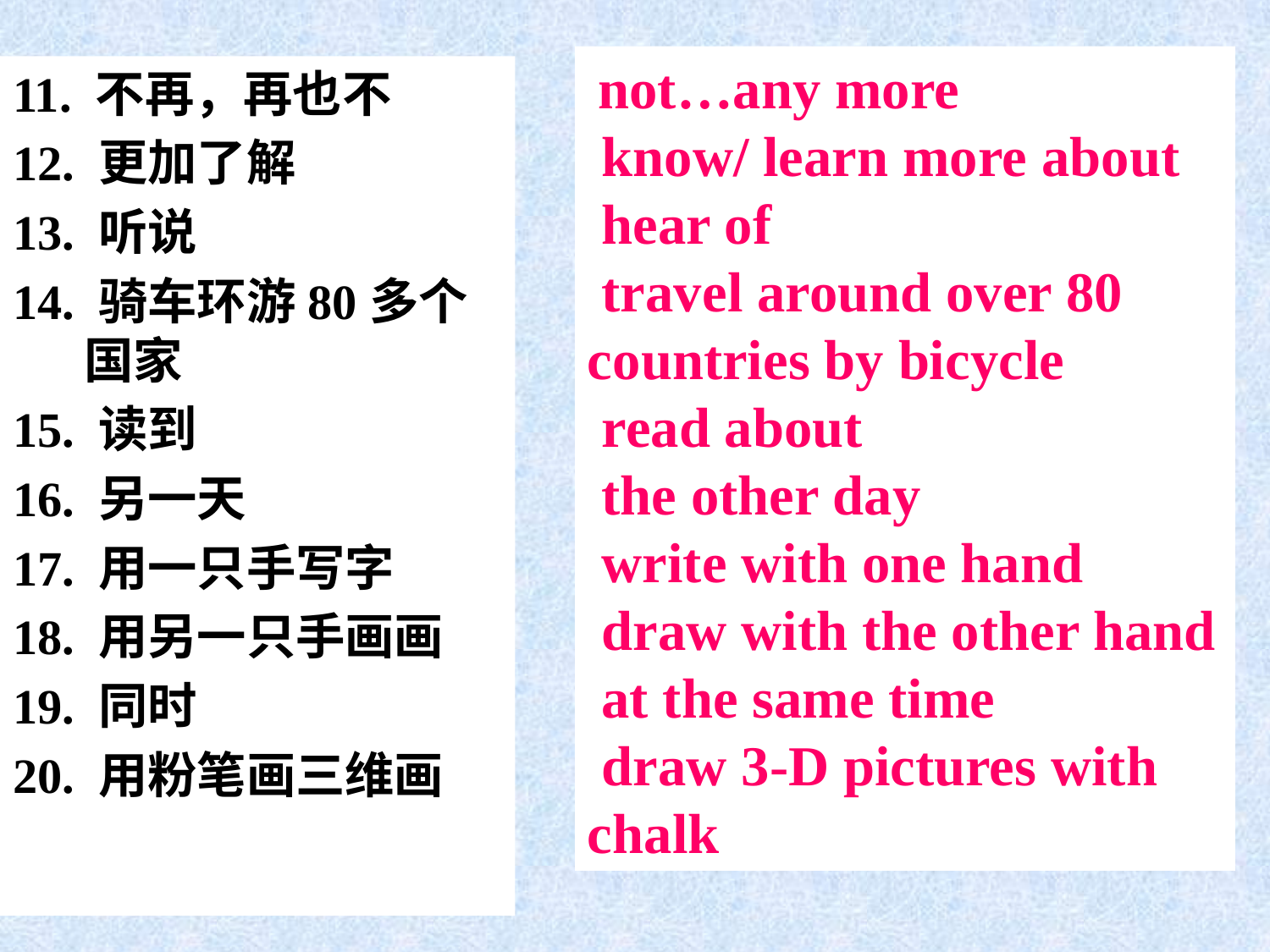

not…any more
 know/ learn more about
 hear of
 travel around over 80 countries by bicycle
 read about
 the other day
 write with one hand
 draw with the other hand
 at the same time
 draw 3-D pictures with chalk
11. 不再，再也不
12. 更加了解
13. 听说
14. 骑车环游80多个国家
15. 读到
16. 另一天
17. 用一只手写字
18. 用另一只手画画
19. 同时
20. 用粉笔画三维画